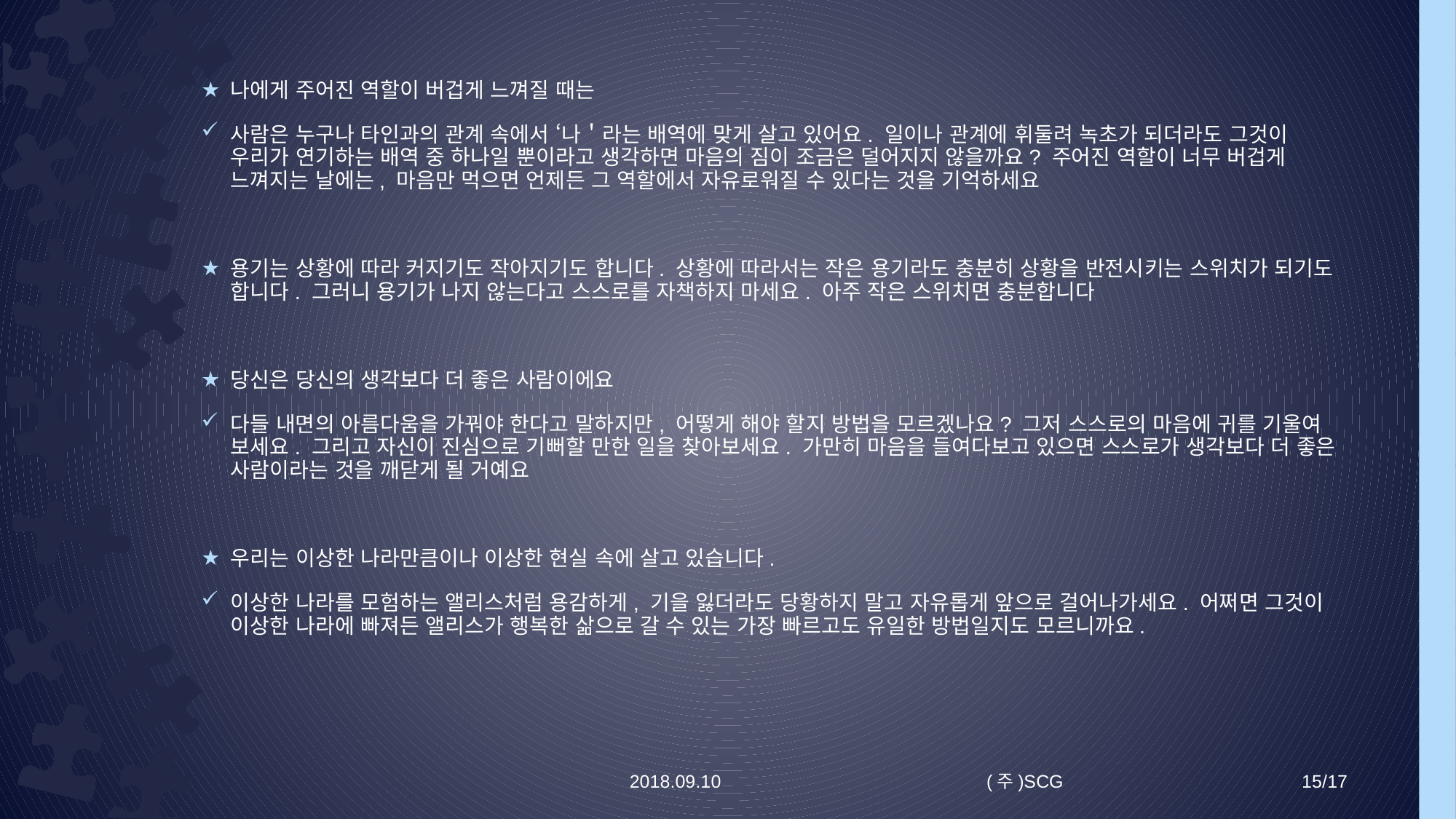

나에게 주어진 역할이 버겁게 느껴질 때는
사람은 누구나 타인과의 관계 속에서 ‘나＇라는 배역에 맞게 살고 있어요. 일이나 관계에 휘둘려 녹초가 되더라도 그것이 우리가 연기하는 배역 중 하나일 뿐이라고 생각하면 마음의 짐이 조금은 덜어지지 않을까요? 주어진 역할이 너무 버겁게 느껴지는 날에는, 마음만 먹으면 언제든 그 역할에서 자유로워질 수 있다는 것을 기억하세요

용기는 상황에 따라 커지기도 작아지기도 합니다. 상황에 따라서는 작은 용기라도 충분히 상황을 반전시키는 스위치가 되기도 합니다. 그러니 용기가 나지 않는다고 스스로를 자책하지 마세요. 아주 작은 스위치면 충분합니다

당신은 당신의 생각보다 더 좋은 사람이에요
다들 내면의 아름다움을 가꿔야 한다고 말하지만, 어떻게 해야 할지 방법을 모르겠나요? 그저 스스로의 마음에 귀를 기울여 보세요. 그리고 자신이 진심으로 기뻐할 만한 일을 찾아보세요. 가만히 마음을 들여다보고 있으면 스스로가 생각보다 더 좋은 사람이라는 것을 깨닫게 될 거예요

우리는 이상한 나라만큼이나 이상한 현실 속에 살고 있습니다.
이상한 나라를 모험하는 앨리스처럼 용감하게, 기을 잃더라도 당황하지 말고 자유롭게 앞으로 걸어나가세요. 어쩌면 그것이 이상한 나라에 빠져든 앨리스가 행복한 삶으로 갈 수 있는 가장 빠르고도 유일한 방법일지도 모르니까요.

2018.09.10
(주)SCG
15/17